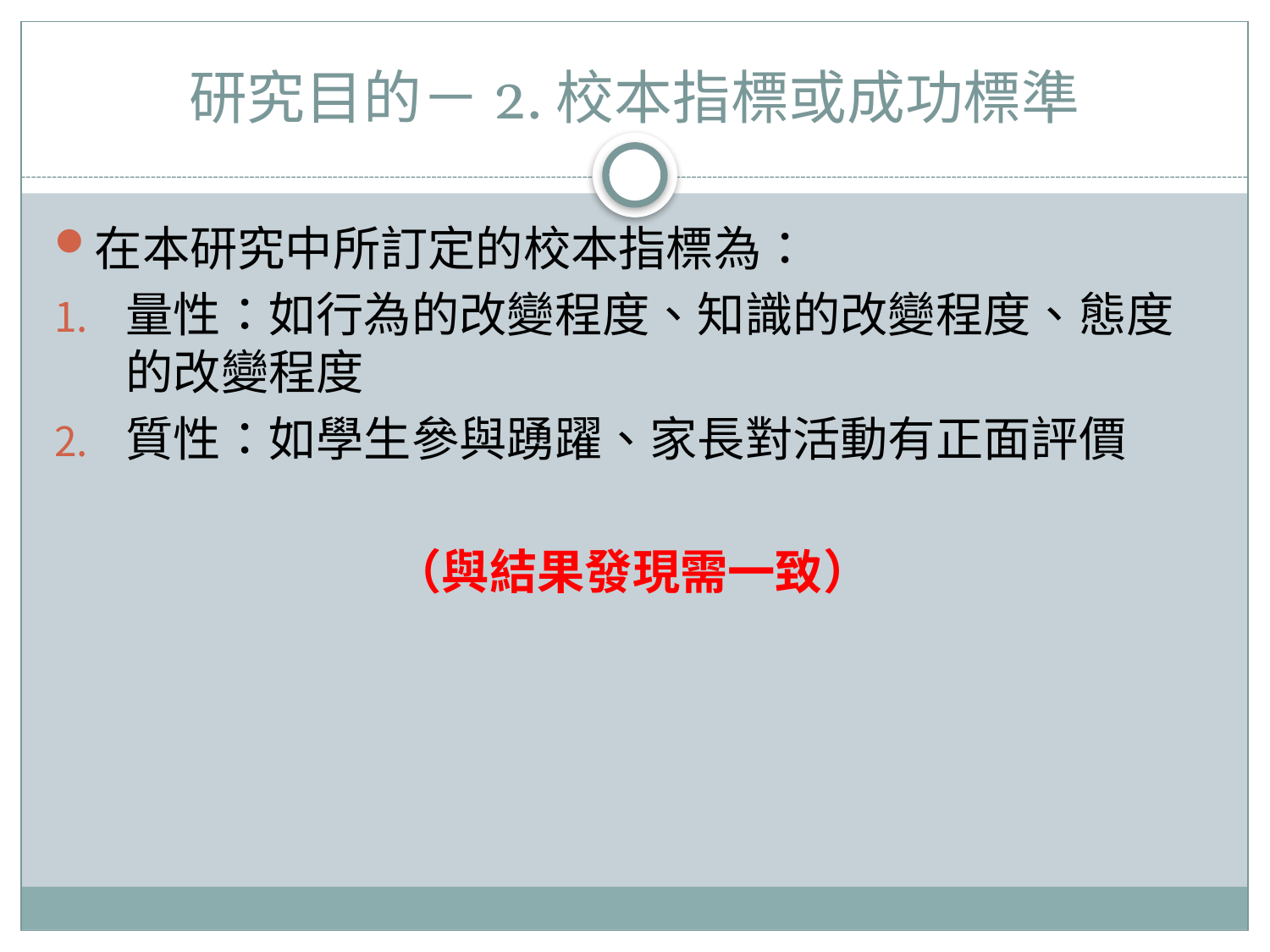

# 研究目的－2.校本指標或成功標準
在本研究中所訂定的校本指標為：
量性：如行為的改變程度、知識的改變程度、態度的改變程度
質性：如學生參與踴躍、家長對活動有正面評價

（與結果發現需一致）